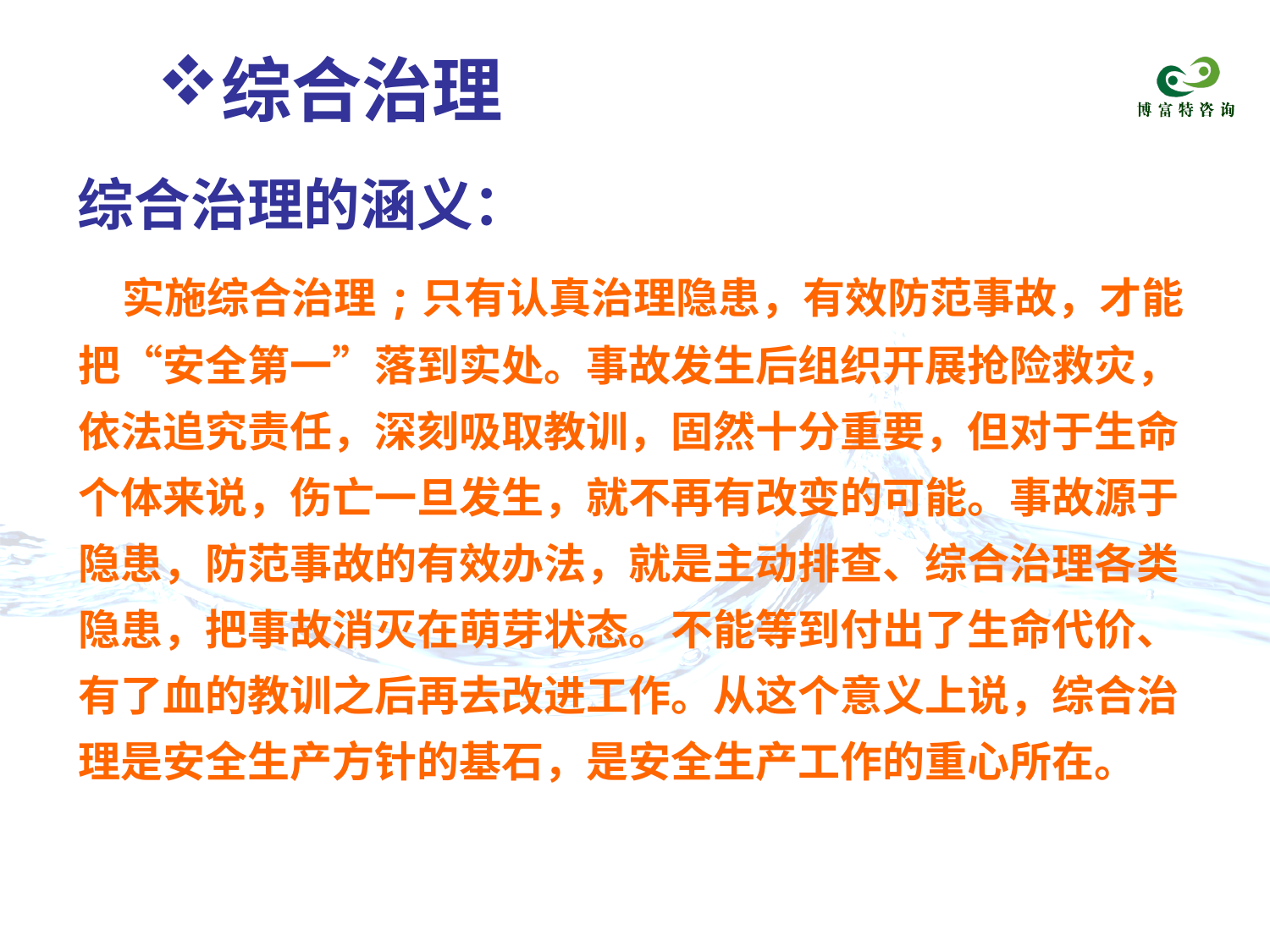

综合治理
综合治理的涵义：
   实施综合治理;只有认真治理隐患，有效防范事故，才能把“安全第一”落到实处。事故发生后组织开展抢险救灾，依法追究责任，深刻吸取教训，固然十分重要，但对于生命个体来说，伤亡一旦发生，就不再有改变的可能。事故源于隐患，防范事故的有效办法，就是主动排查、综合治理各类隐患，把事故消灭在萌芽状态。不能等到付出了生命代价、有了血的教训之后再去改进工作。从这个意义上说，综合治理是安全生产方针的基石，是安全生产工作的重心所在。